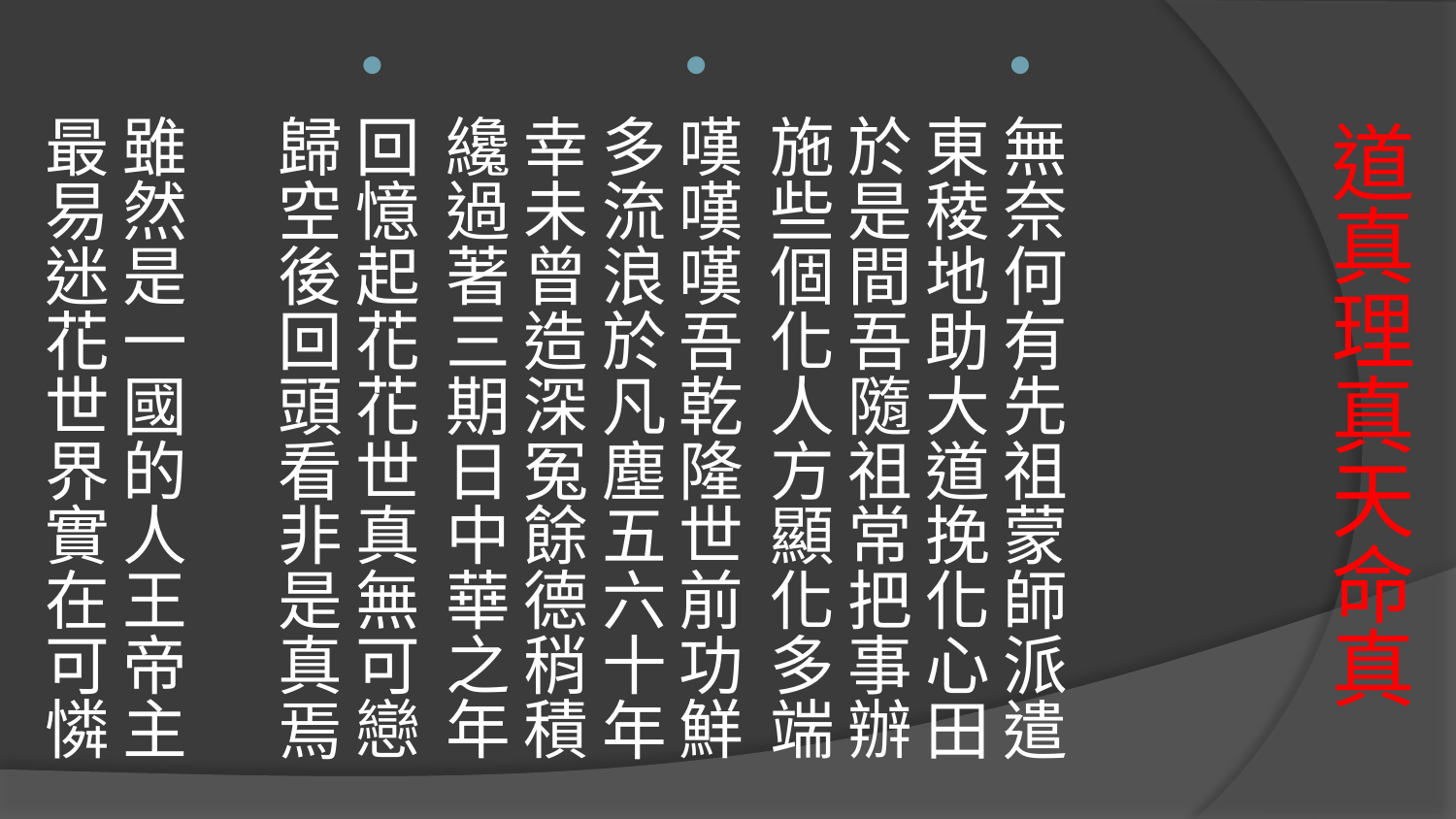

無奈何有先祖蒙師派遣 東稜地助大道挽化心田
於是間吾隨祖常把事辦 施些個化人方顯化多端
嘆嘆嘆吾乾隆世前功鮮 多流浪於凡塵五六十年
幸未曾造深冤餘德稍積 纔過著三期日中華之年
回憶起花花世真無可戀 歸空後回頭看非是真焉
雖然是一國的人王帝主 最易迷花世界實在可憐
# 道真理真天命真